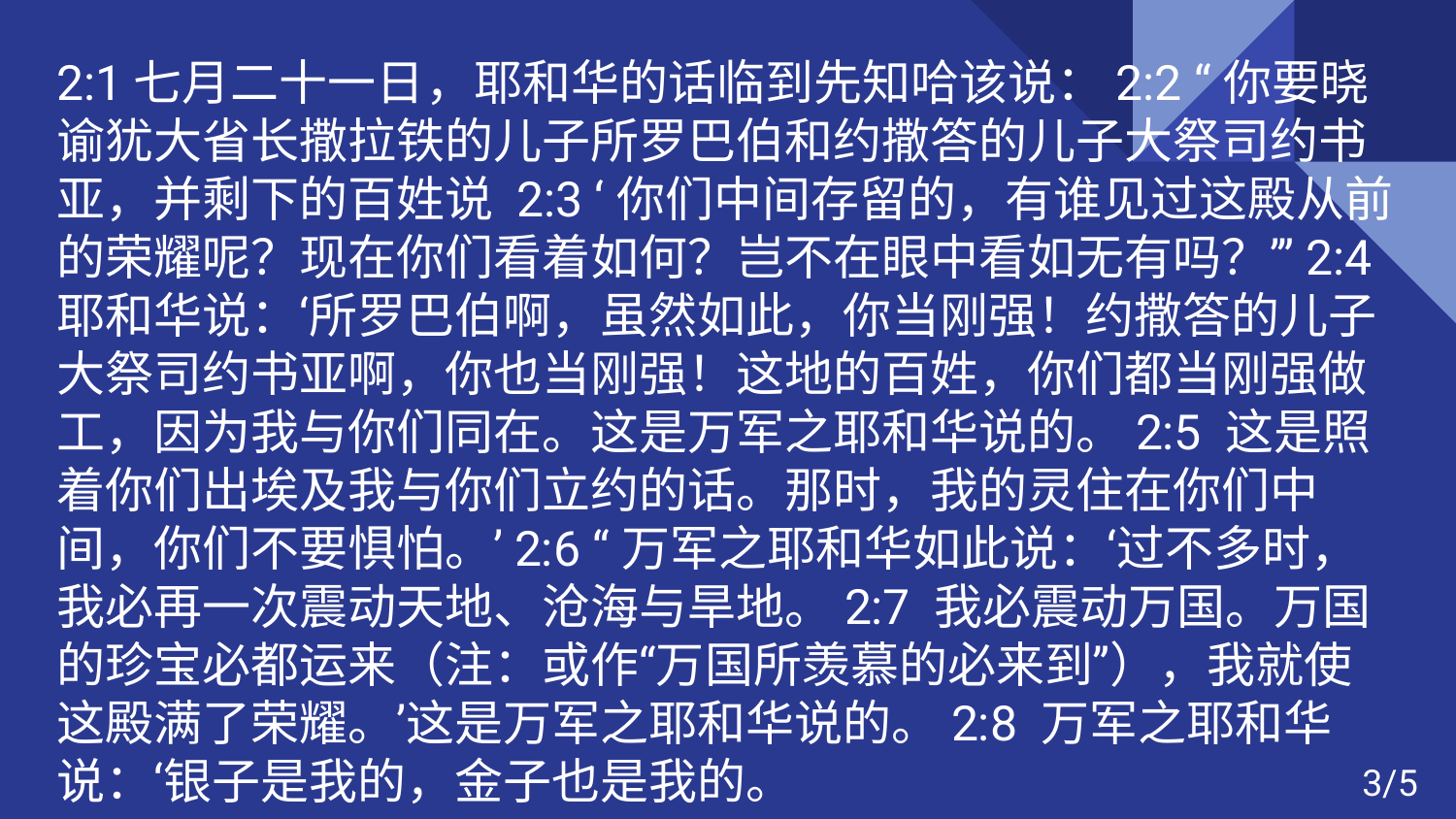

2:1七月二十一日，耶和华的话临到先知哈该说：2:2 “你要晓谕犹大省长撒拉铁的儿子所罗巴伯和约撒答的儿子大祭司约书亚，并剩下的百姓说 2:3 ‘你们中间存留的，有谁见过这殿从前的荣耀呢？现在你们看着如何？岂不在眼中看如无有吗？’”2:4 耶和华说：‘所罗巴伯啊，虽然如此，你当刚强！约撒答的儿子大祭司约书亚啊，你也当刚强！这地的百姓，你们都当刚强做工，因为我与你们同在。这是万军之耶和华说的。2:5 这是照着你们出埃及我与你们立约的话。那时，我的灵住在你们中间，你们不要惧怕。’2:6 “万军之耶和华如此说：‘过不多时，我必再一次震动天地、沧海与旱地。2:7 我必震动万国。万国的珍宝必都运来（注：或作“万国所羡慕的必来到”），我就使这殿满了荣耀。’这是万军之耶和华说的。2:8 万军之耶和华说：‘银子是我的，金子也是我的。
3/5